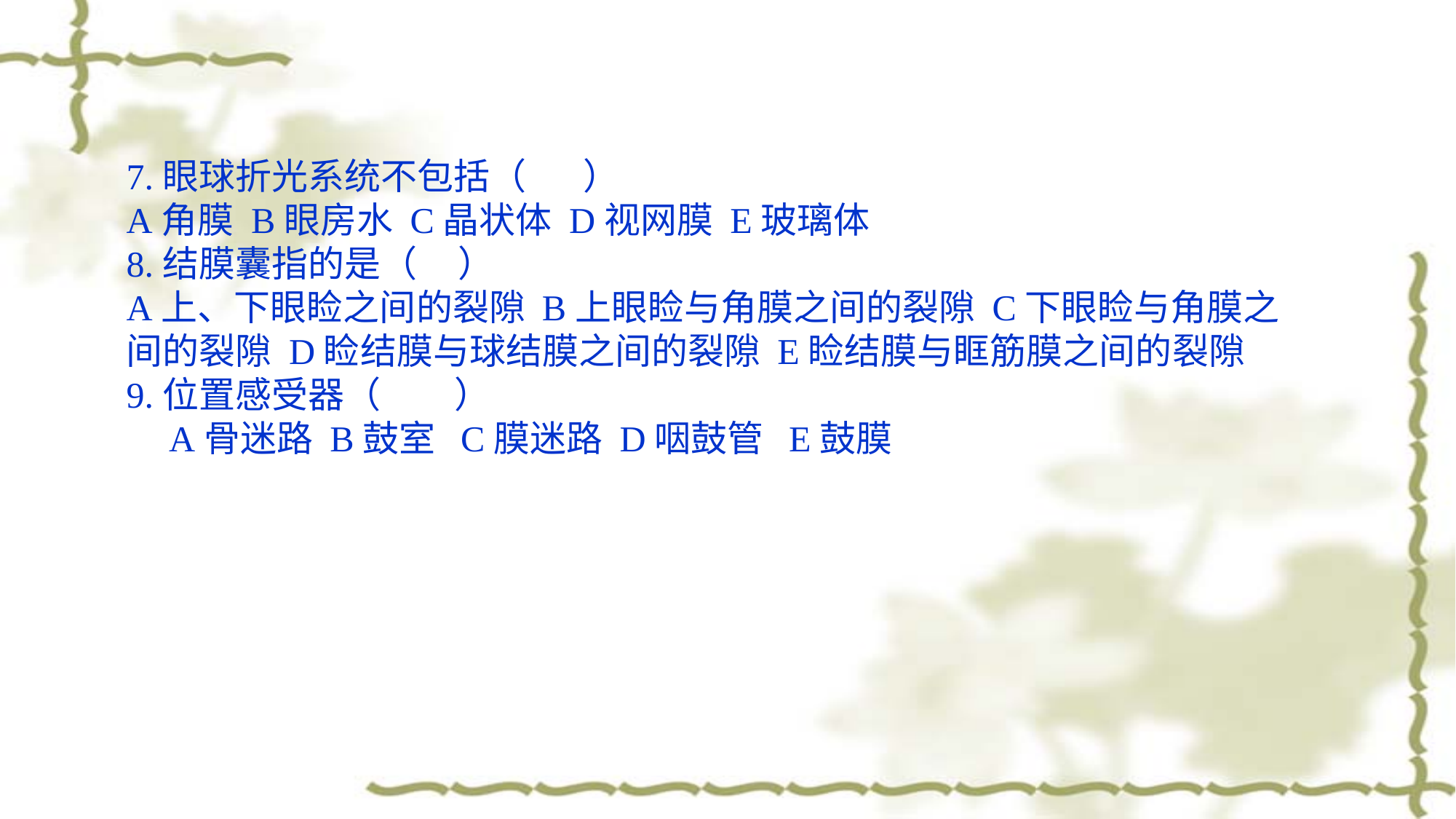

7.眼球折光系统不包括（       ）A角膜 B眼房水 C晶状体 D视网膜 E玻璃体8.结膜囊指的是（     ）A上、下眼睑之间的裂隙 B上眼睑与角膜之间的裂隙 C下眼睑与角膜之间的裂隙 D睑结膜与球结膜之间的裂隙 E睑结膜与眶筋膜之间的裂隙9.位置感受器（         ）A骨迷路 B鼓室  C膜迷路 D咽鼓管  E鼓膜